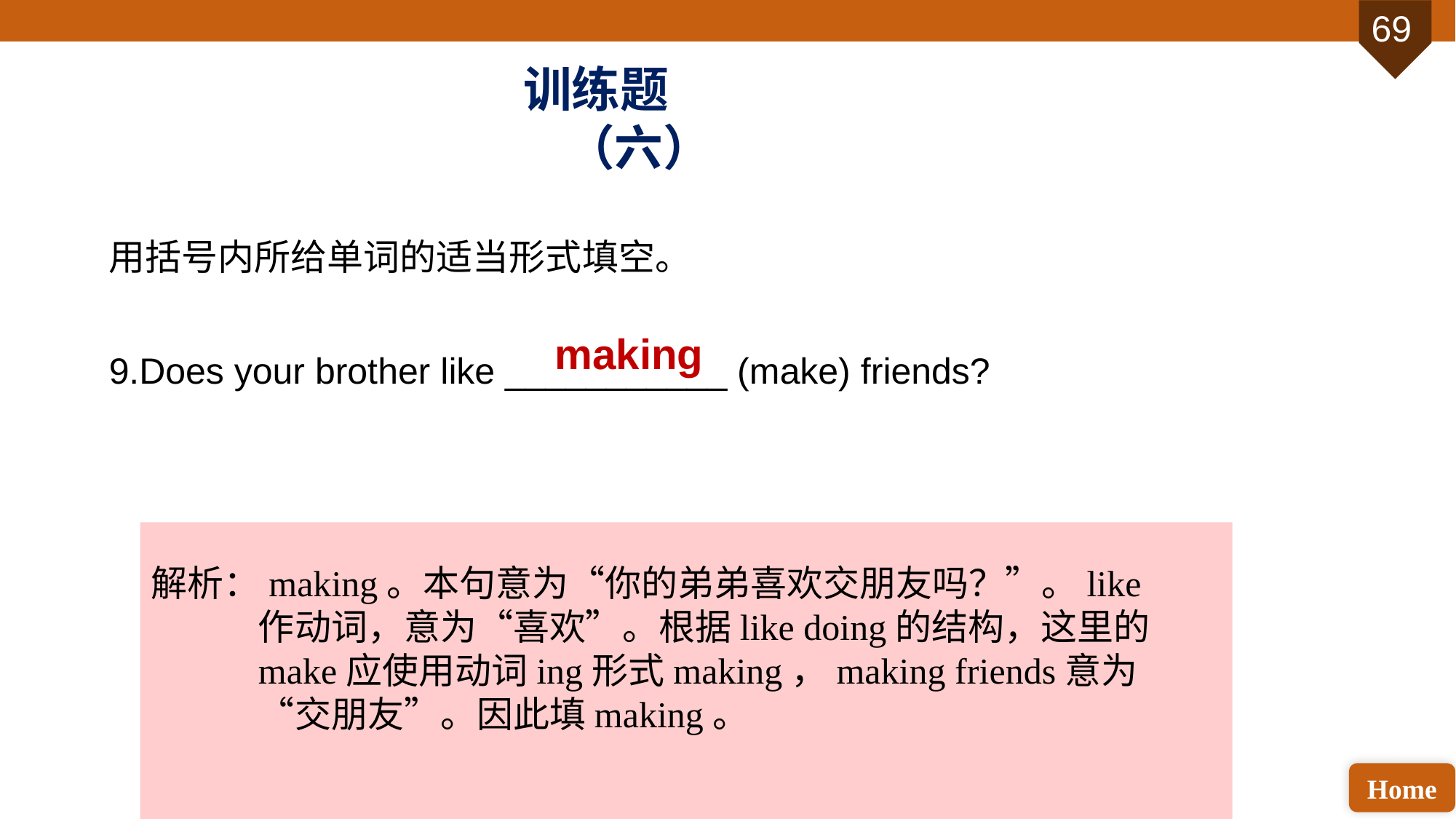

训练题（六）
用括号内所给单词的适当形式填空。

9.Does your brother like ___________ (make) friends?
making

解析：making。本句意为“你的弟弟喜欢交朋友吗？”。like作动词，意为“喜欢”。根据like doing的结构，这里的make应使用动词ing形式making，making friends意为“交朋友”。因此填making。